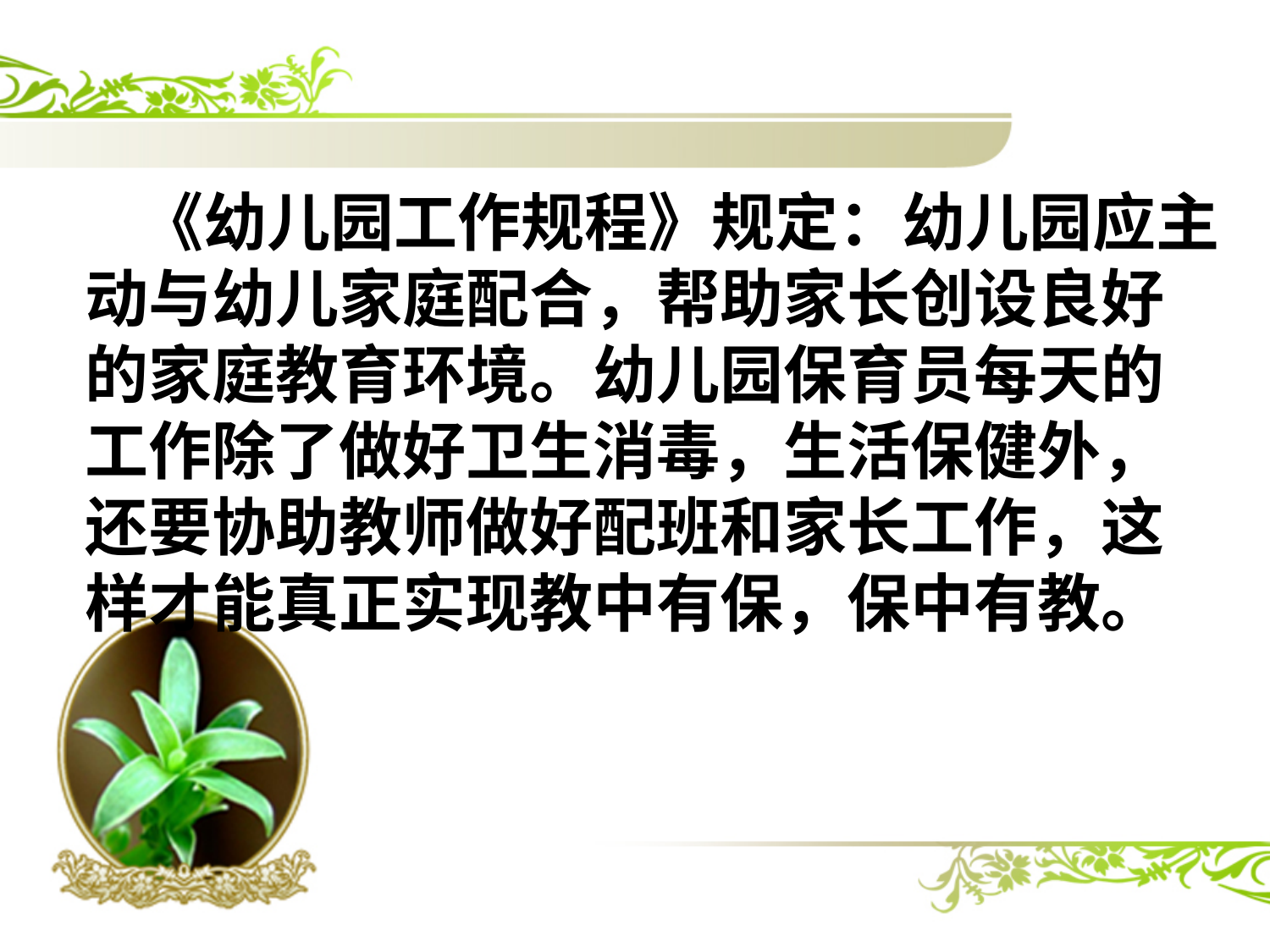

#
       《幼儿园工作规程》规定：幼儿园应主动与幼儿家庭配合，帮助家长创设良好的家庭教育环境。幼儿园保育员每天的工作除了做好卫生消毒，生活保健外，还要协助教师做好配班和家长工作，这样才能真正实现教中有保，保中有教。